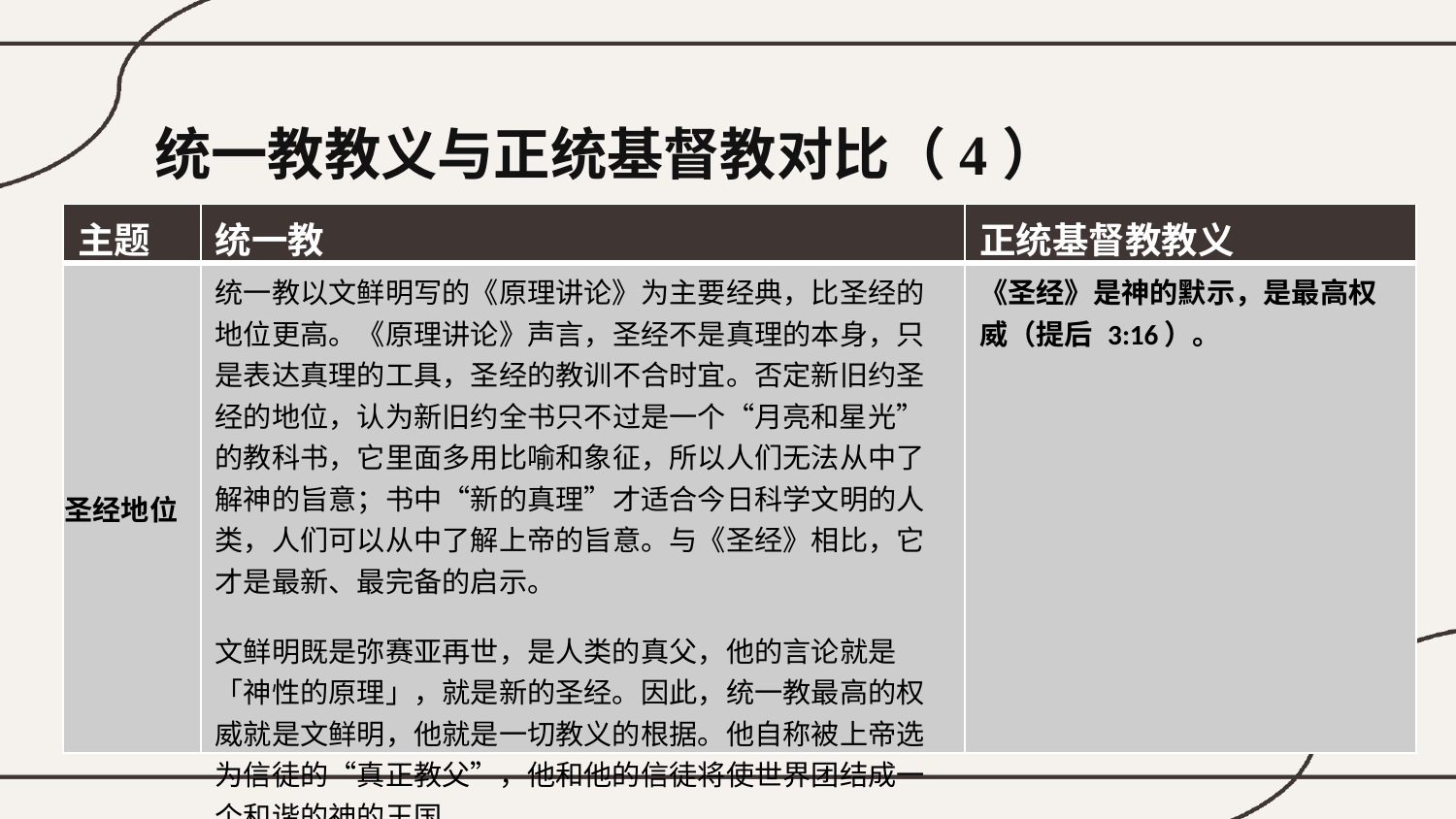

统一教教义与正统基督教对比（4）
| 主题 | 统一教 | 正统基督教教义 |
| --- | --- | --- |
| 圣经地位 | 统一教以文鲜明写的《原理讲论》为主要经典，比圣经的地位更高。《原理讲论》声言，圣经不是真理的本身，只是表达真理的工具，圣经的教训不合时宜。否定新旧约圣经的地位，认为新旧约全书只不过是一个“月亮和星光”的教科书，它里面多用比喻和象征，所以人们无法从中了解神的旨意；书中“新的真理”才适合今日科学文明的人类，人们可以从中了解上帝的旨意。与《圣经》相比，它才是最新、最完备的启示。 文鲜明既是弥赛亚再世，是人类的真父，他的言论就是「神性的原理」，就是新的圣经。因此，统一教最高的权威就是文鲜明，他就是一切教义的根据。他自称被上帝选为信徒的“真正教父”，他和他的信徒将使世界团结成一个和谐的神的王国。 | 《圣经》是神的默示，是最高权威（提后 3:16）。 |